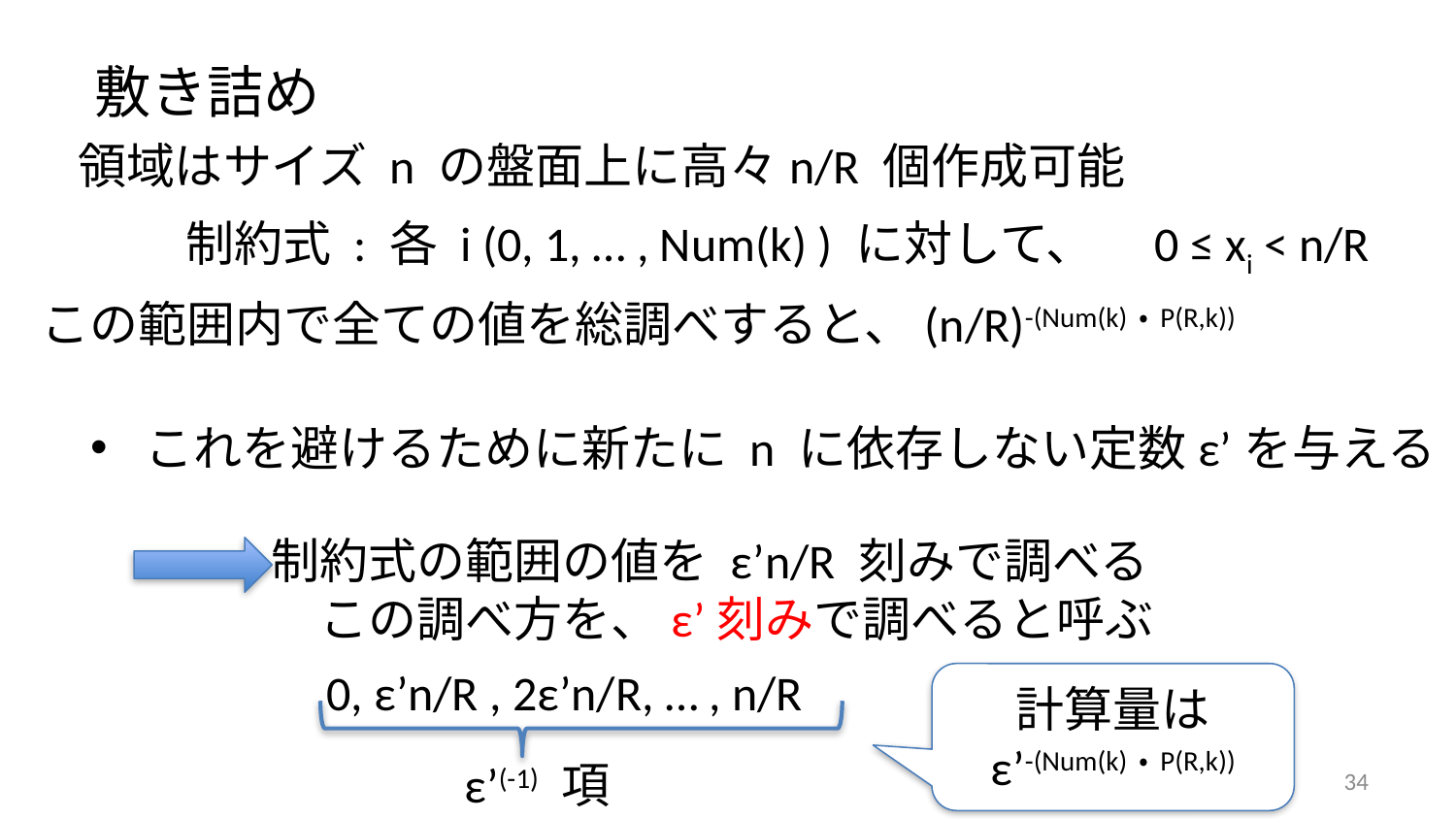

敷き詰め
領域はサイズ n の盤面上に高々n/R 個作成可能
制約式 : 各 i (0, 1, … , Num(k) ) に対して、　0 ≤ xi < n/R
この範囲内で全ての値を総調べすると、(n/R)-(Num(k)・P(R,k))
これを避けるために新たに n に依存しない定数ε’を与える

制約式の範囲の値を ε’n/R 刻みで調べる
　この調べ方を、ε’刻みで調べると呼ぶ

0, ε’n/R , 2ε’n/R, … , n/R
計算量は
ε’-(Num(k)・P(R,k))
ε’(-1) 項
34